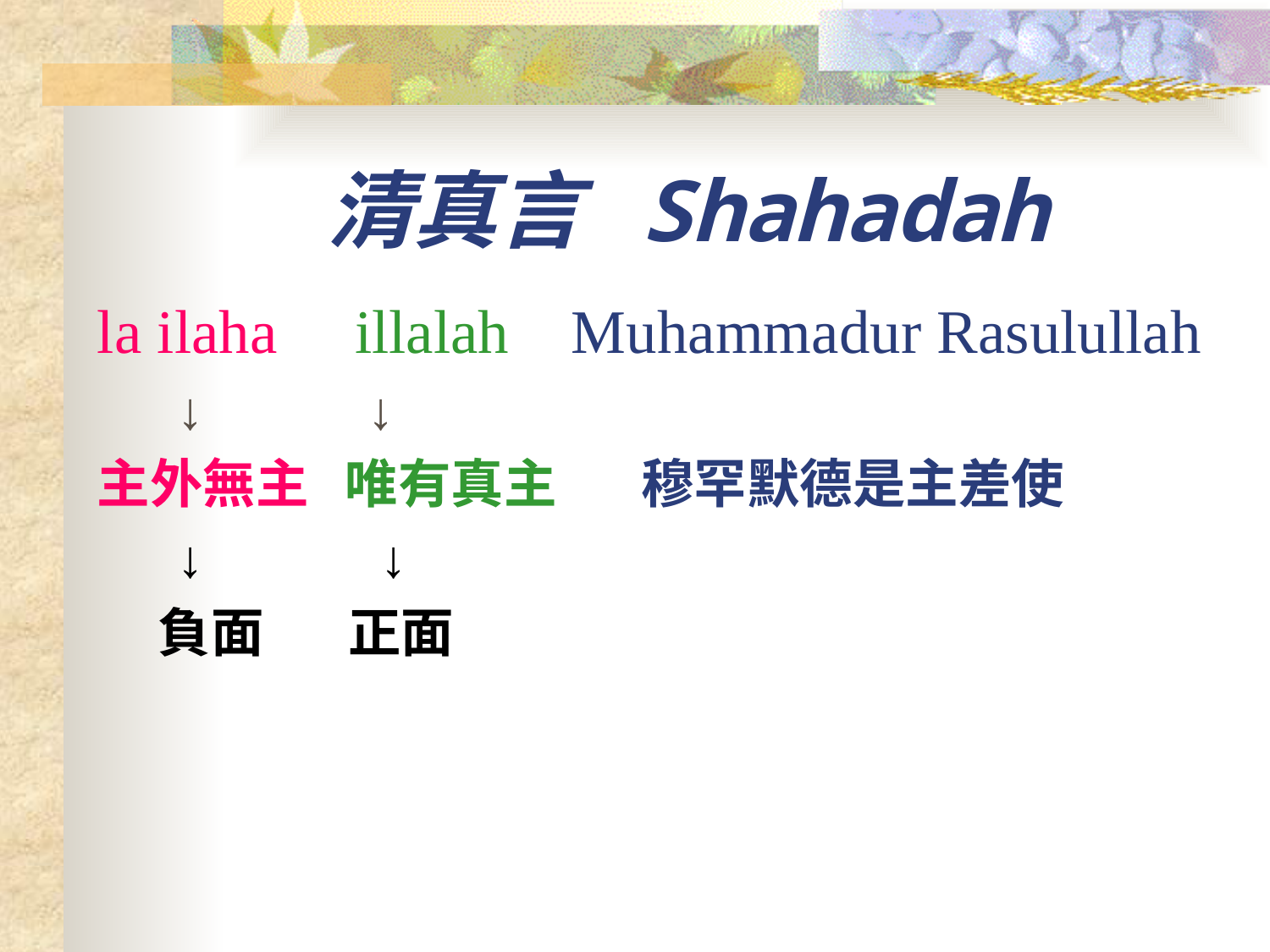

# 清真言  Shahadah
la ilaha     illalah    Muhammadur Rasulullah
      ↓	      ↓
主外無主   唯有真主       穆罕默德是主差使
      ↓	       ↓
    負面	     正面